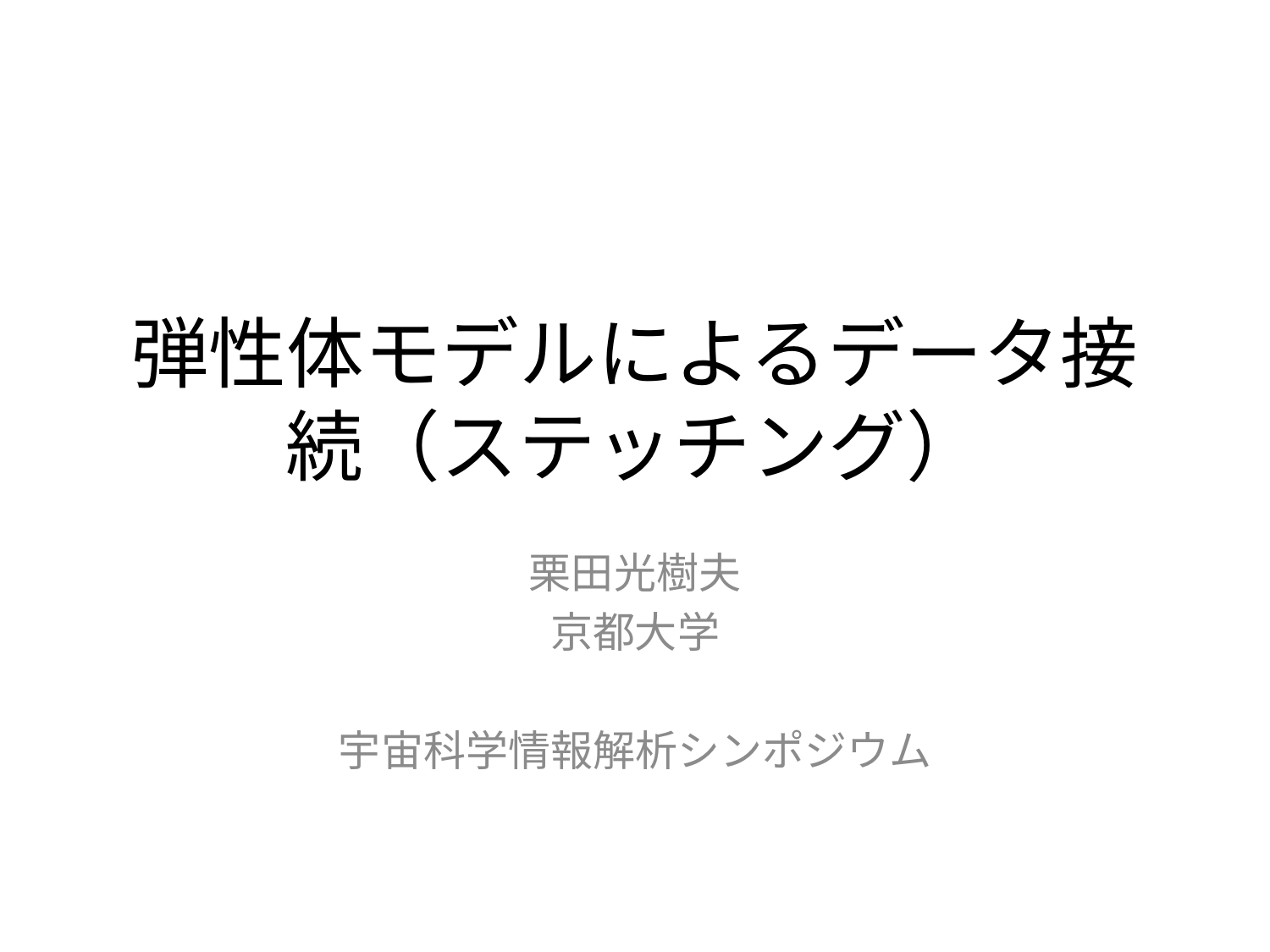

# 弾性体モデルによるデータ接続（ステッチング）
栗田光樹夫
京都大学

宇宙科学情報解析シンポジウム